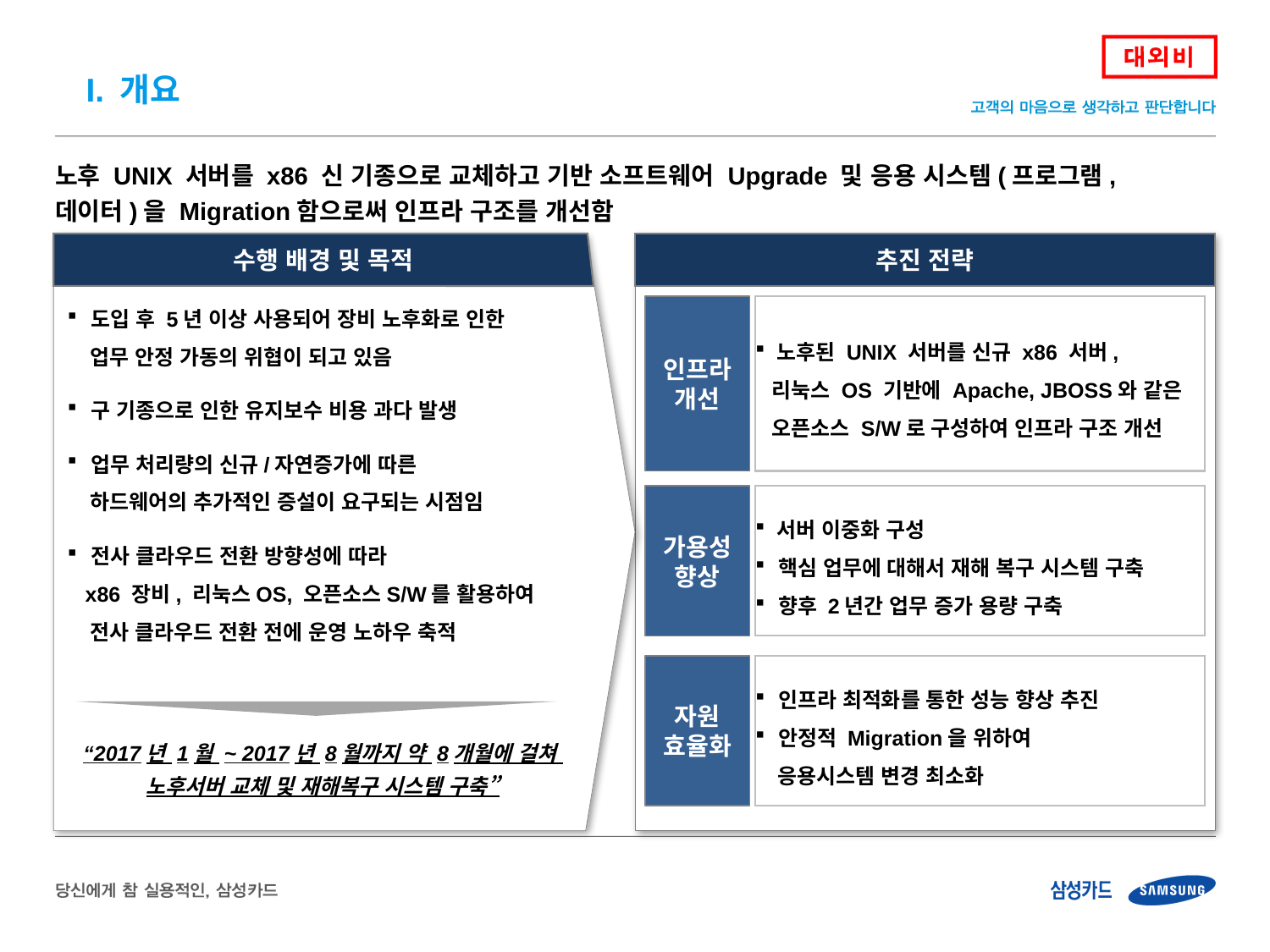

I. 개요
노후 UNIX 서버를 x86 신 기종으로 교체하고 기반 소프트웨어 Upgrade 및 응용 시스템(프로그램, 데이터)을 Migration함으로써 인프라 구조를 개선함

수행 배경 및 목적
추진 전략
도입 후 5년 이상 사용되어 장비 노후화로 인한
   업무 안정 가동의 위협이 되고 있음

구 기종으로 인한 유지보수 비용 과다 발생

업무 처리량의 신규/자연증가에 따른
   하드웨어의 추가적인 증설이 요구되는 시점임

전사 클라우드 전환 방향성에 따라
   x86 장비, 리눅스OS, 오픈소스S/W를 활용하여
   전사 클라우드 전환 전에 운영 노하우 축적

인프라
개선
 노후된 UNIX 서버를 신규 x86 서버,
  리눅스 OS 기반에 Apache, JBOSS와 같은
  오픈소스 S/W로 구성하여 인프라 구조 개선
 서버 이중화 구성
 핵심 업무에 대해서 재해 복구 시스템 구축
 향후 2년간 업무 증가 용량 구축
가용성
향상
자원
효율화
 인프라 최적화를 통한 성능 향상 추진
 안정적 Migration을 위하여
   응용시스템 변경 최소화

“2017년 1월 ~ 2017년 8월까지 약 8개월에 걸쳐
노후서버 교체 및 재해복구 시스템 구축”